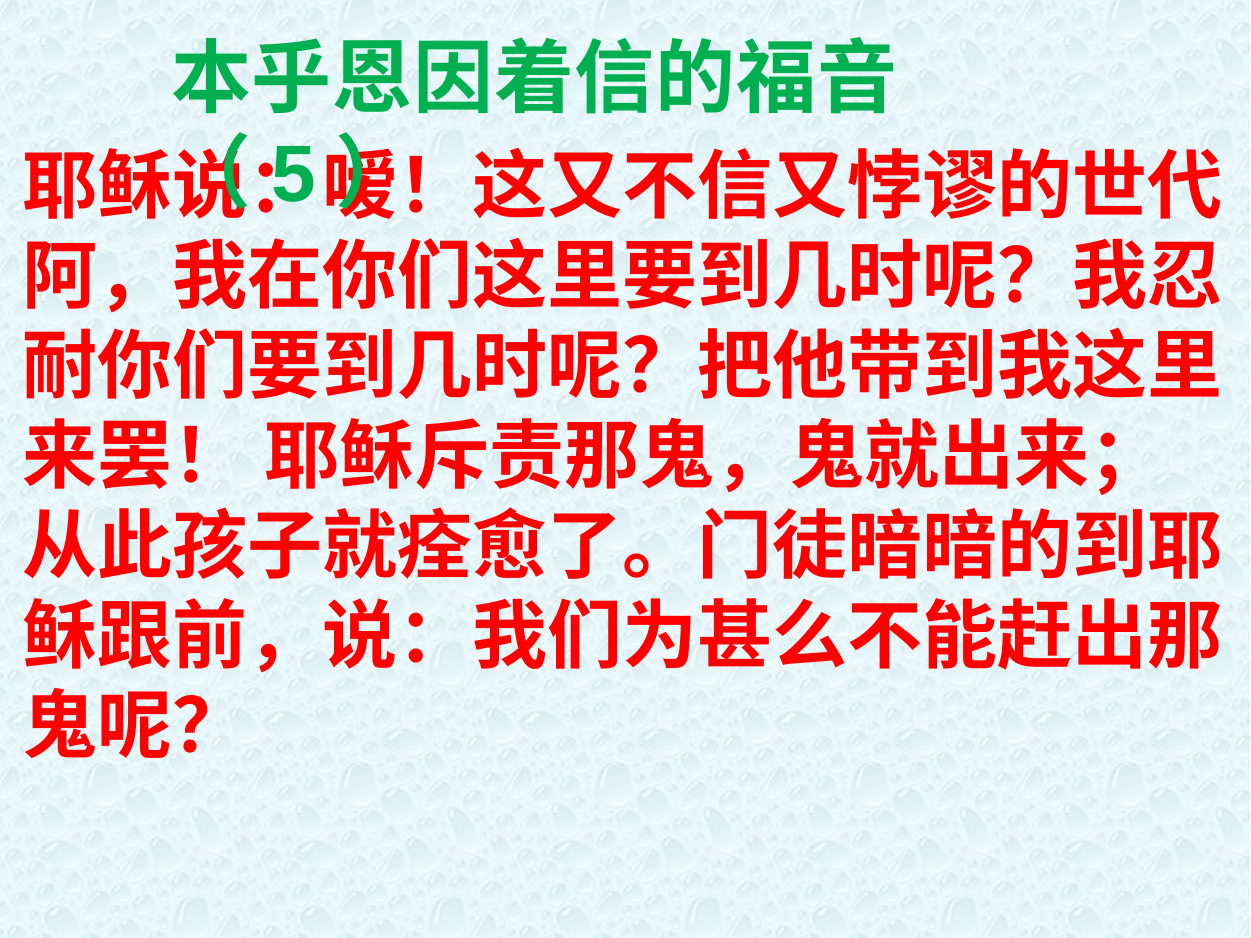

本乎恩因着信的福音（5）
耶稣说：嗳！这又不信又悖谬的世代阿，我在你们这里要到几时呢？我忍耐你们要到几时呢？把他带到我这里来罢！ 耶稣斥责那鬼，鬼就出来；从此孩子就痊愈了。门徒暗暗的到耶稣跟前，说：我们为甚么不能赶出那鬼呢？